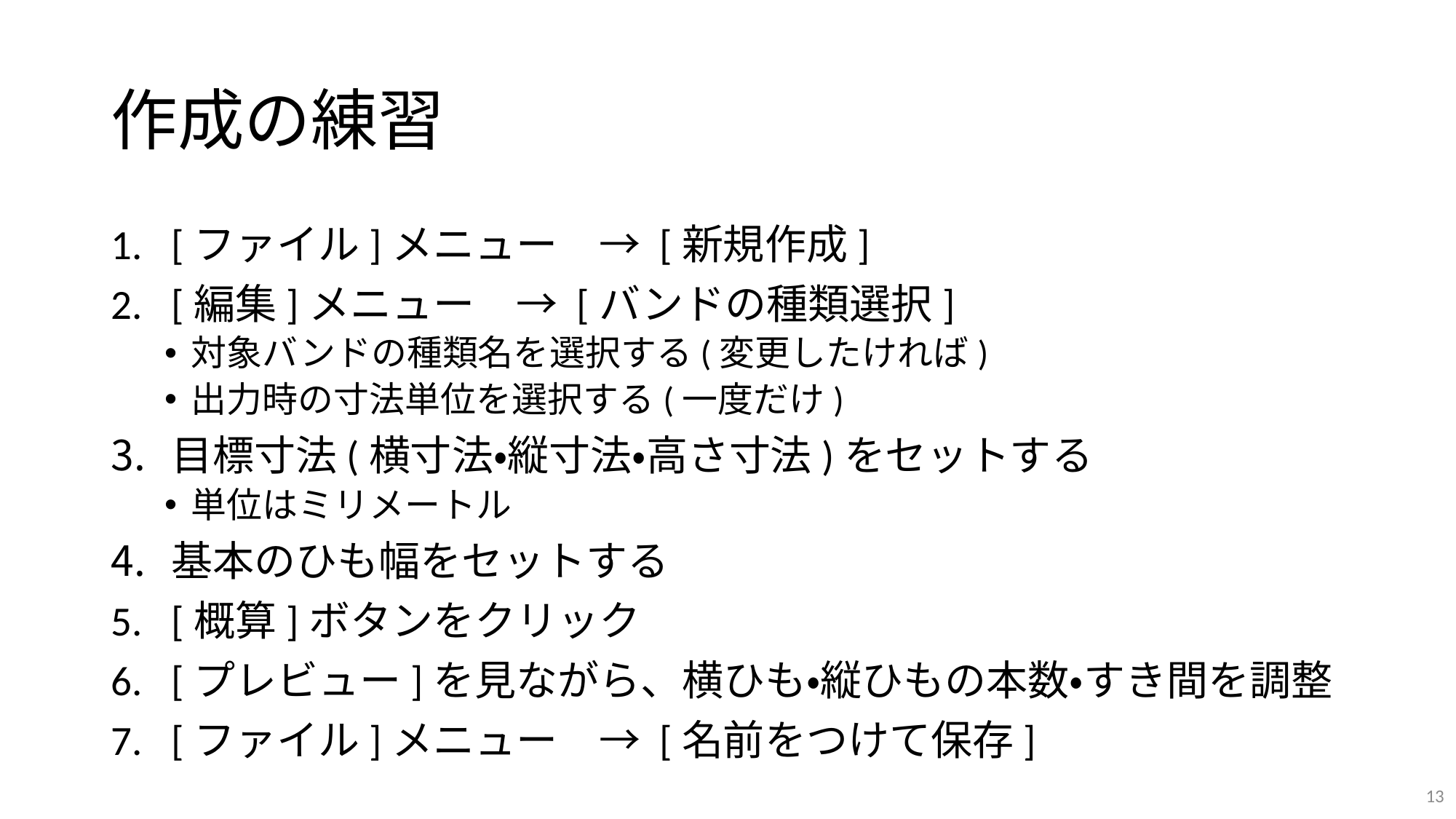

# 作成の練習
[ファイル]メニュー　→ [新規作成]
[編集]メニュー　→ [バンドの種類選択]
対象バンドの種類名を選択する(変更したければ)
出力時の寸法単位を選択する(一度だけ)
目標寸法(横寸法・縦寸法・高さ寸法)をセットする
単位はミリメートル
基本のひも幅をセットする
[概算]ボタンをクリック
[プレビュー]を見ながら、横ひも・縦ひもの本数・すき間を調整
[ファイル]メニュー　→ [名前をつけて保存]
13